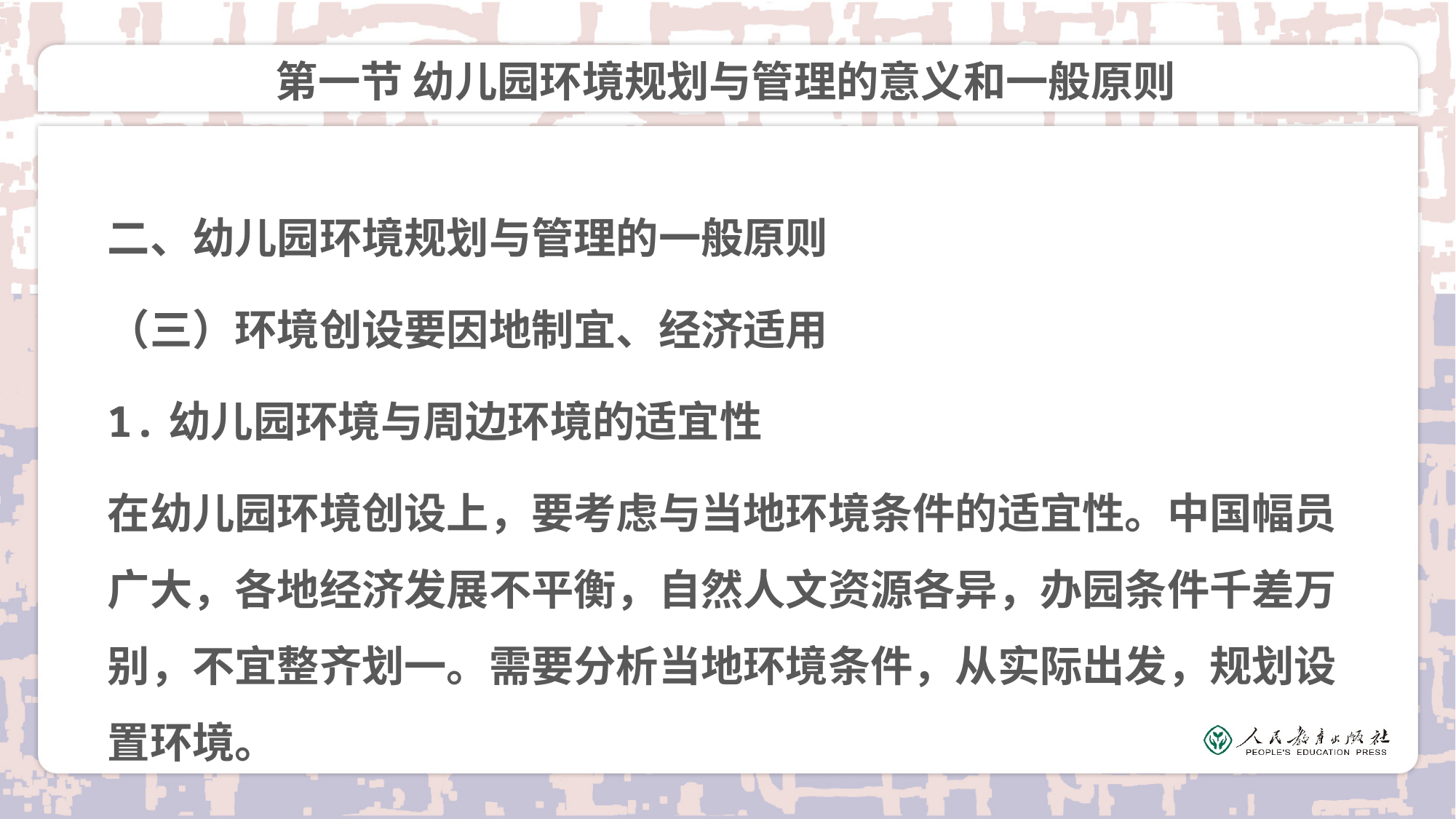

# 第一节 幼儿园环境规划与管理的意义和一般原则
二、幼儿园环境规划与管理的一般原则
（三）环境创设要因地制宜、经济适用
1.幼儿园环境与周边环境的适宜性
在幼儿园环境创设上，要考虑与当地环境条件的适宜性。中国幅员广大，各地经济发展不平衡，自然人文资源各异，办园条件千差万别，不宜整齐划一。需要分析当地环境条件，从实际出发，规划设置环境。